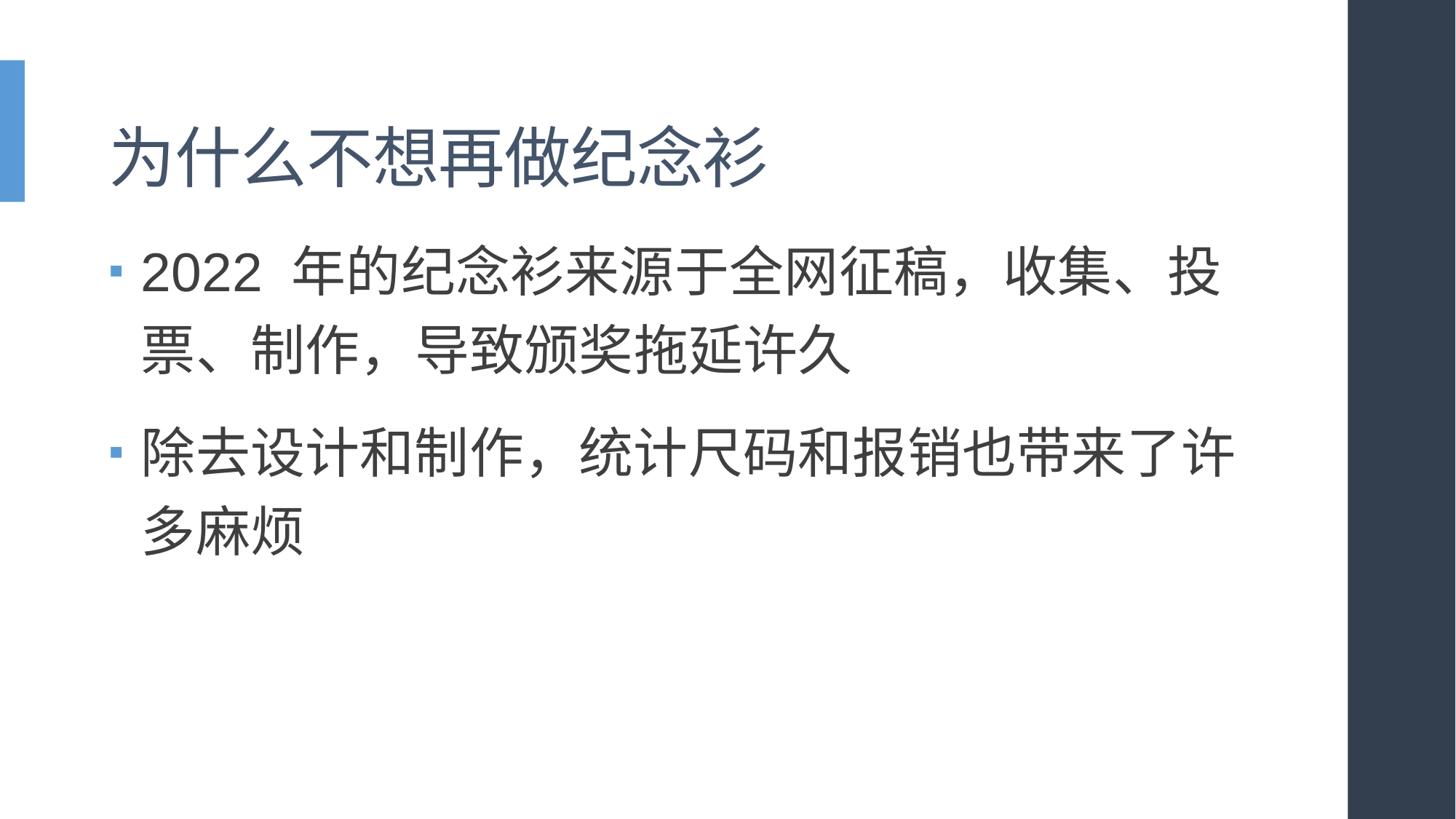

# 为什么不想再做纪念衫
2022 年的纪念衫来源于全网征稿，收集、投票、制作，导致颁奖拖延许久
除去设计和制作，统计尺码和报销也带来了许多麻烦